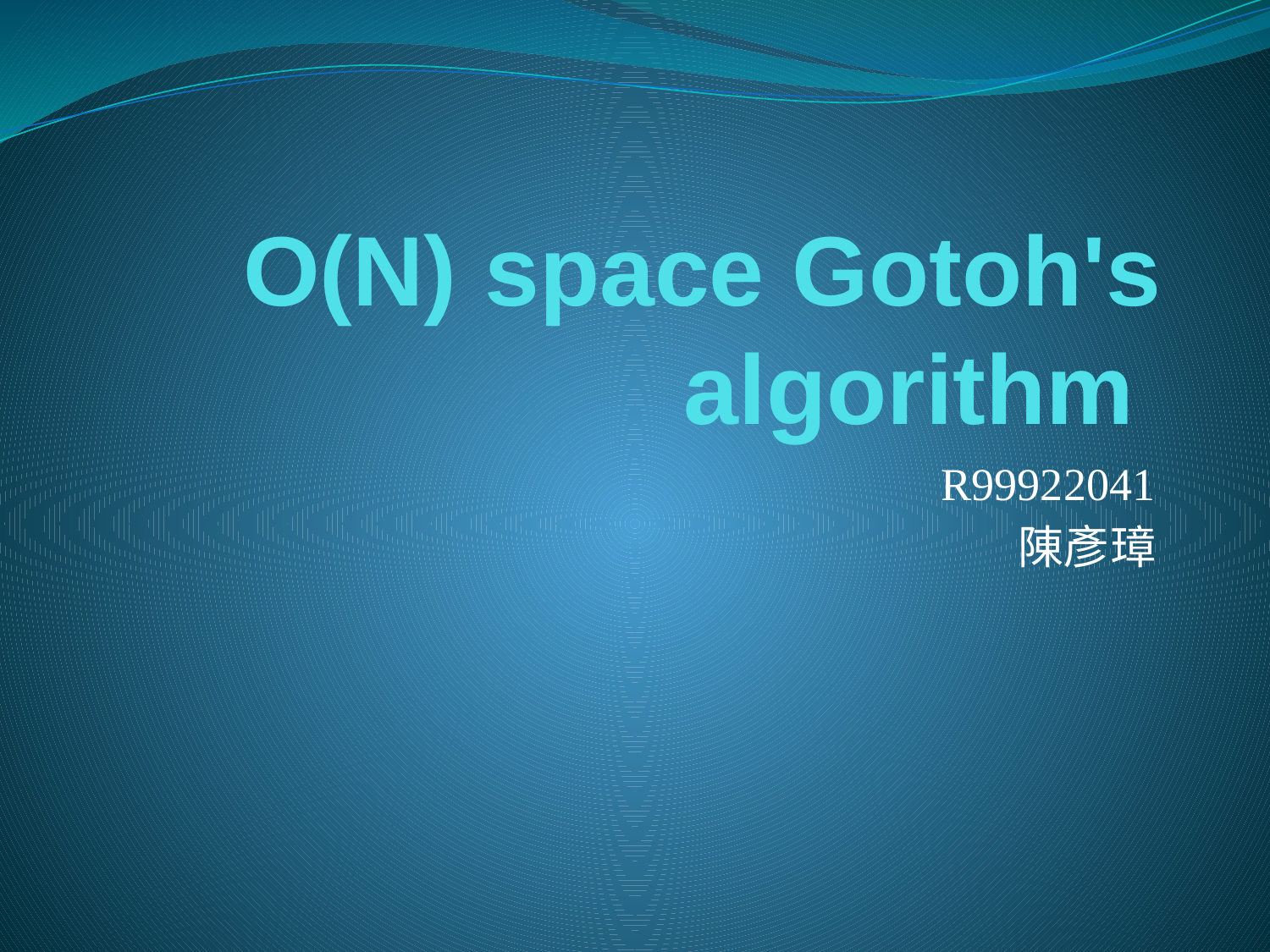

# O(N) space Gotoh's algorithm
R99922041
陳彥璋